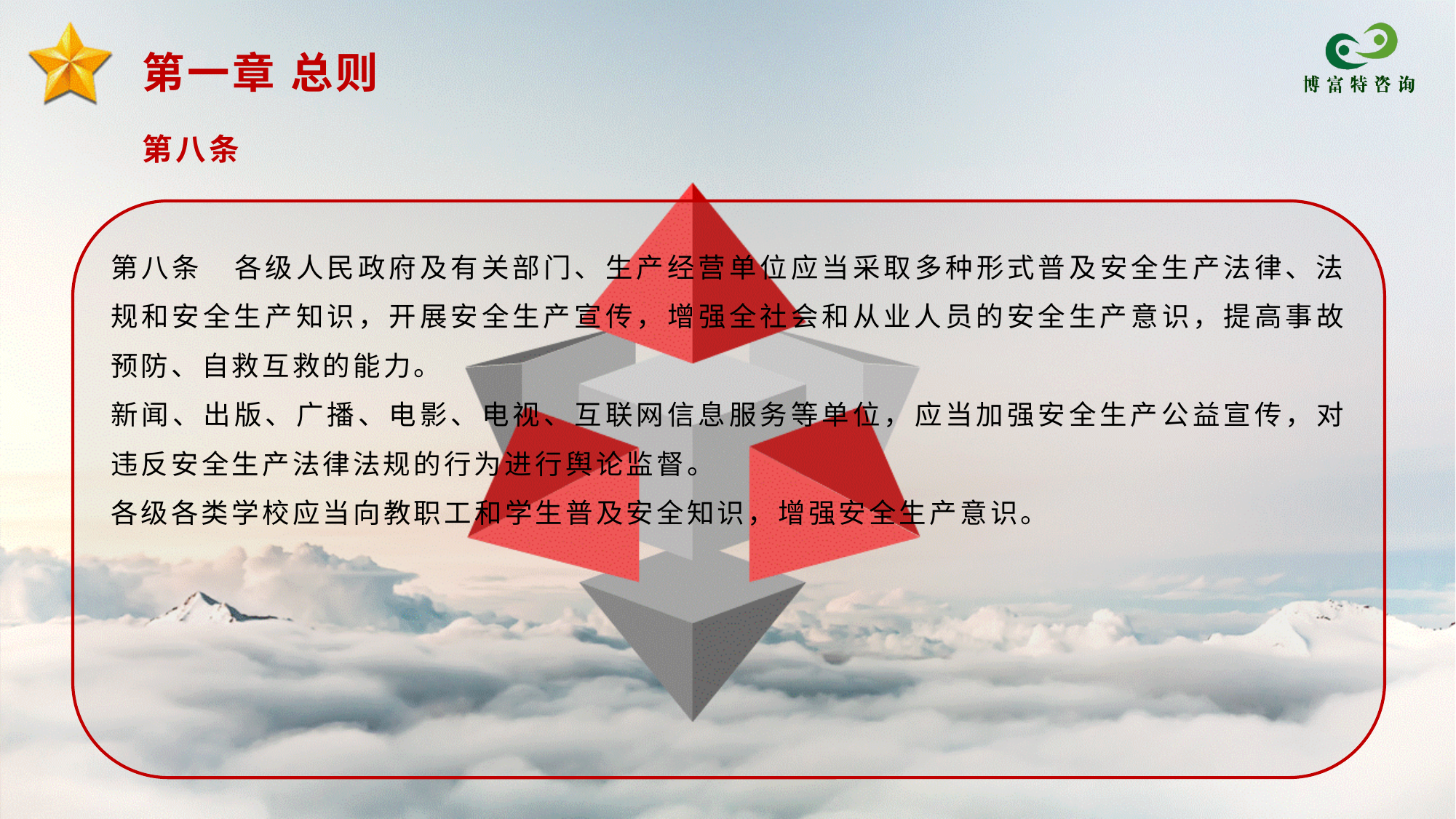

第一章 总则
第八条
第八条　各级人民政府及有关部门、生产经营单位应当采取多种形式普及安全生产法律、法规和安全生产知识，开展安全生产宣传，增强全社会和从业人员的安全生产意识，提高事故预防、自救互救的能力。
新闻、出版、广播、电影、电视、互联网信息服务等单位，应当加强安全生产公益宣传，对违反安全生产法律法规的行为进行舆论监督。
各级各类学校应当向教职工和学生普及安全知识，增强安全生产意识。